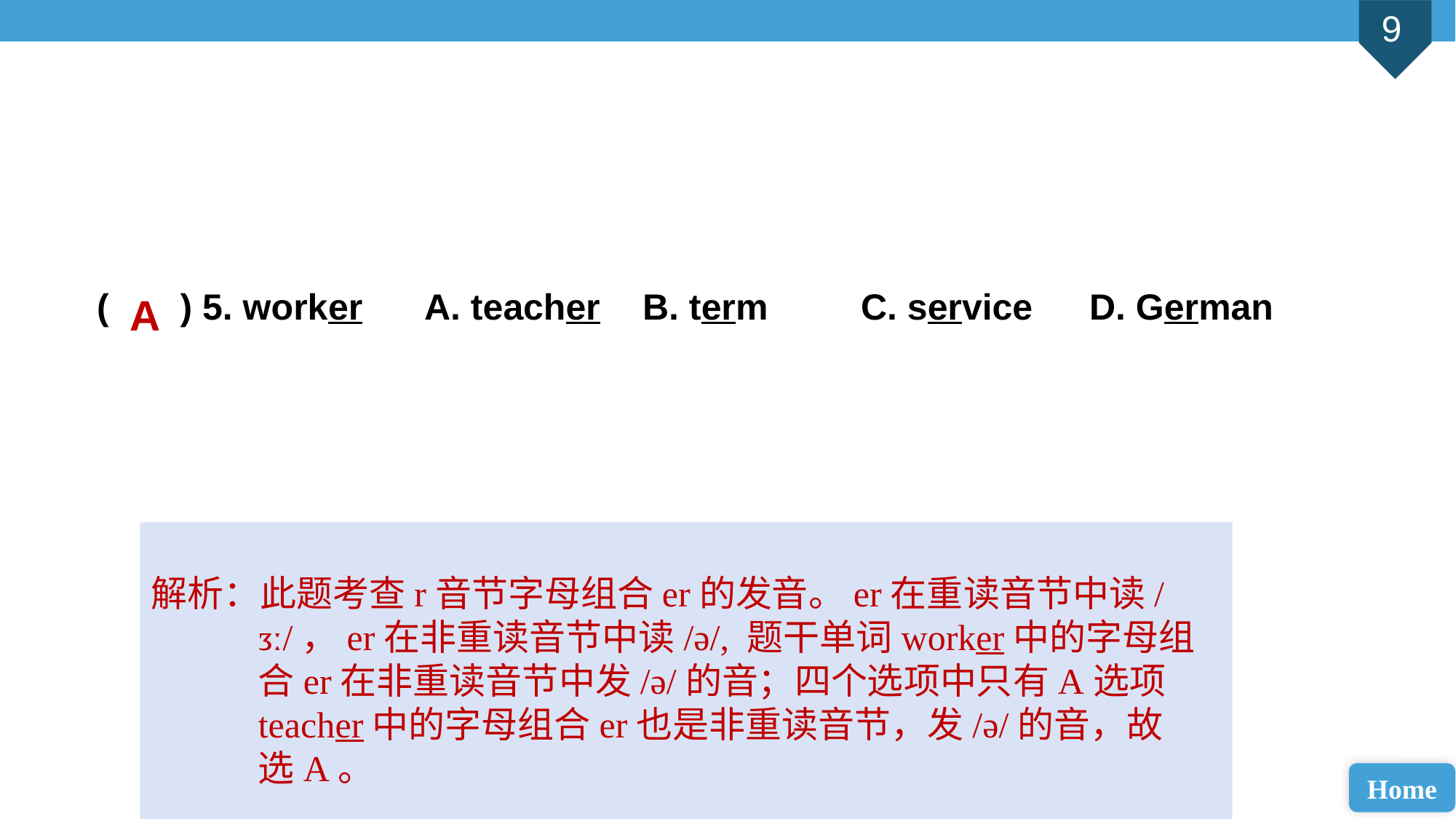

(       ) 5. worker 	A. teacher 	B. term 	C. service	 D. German
A

解析：此题考查r音节字母组合er的发音。er在重读音节中读/ᴣː/，er在非重读音节中读/ə/, 题干单词worker中的字母组合er在非重读音节中发/ə/的音；四个选项中只有A选项teacher中的字母组合er也是非重读音节，发/ə/的音，故选A。